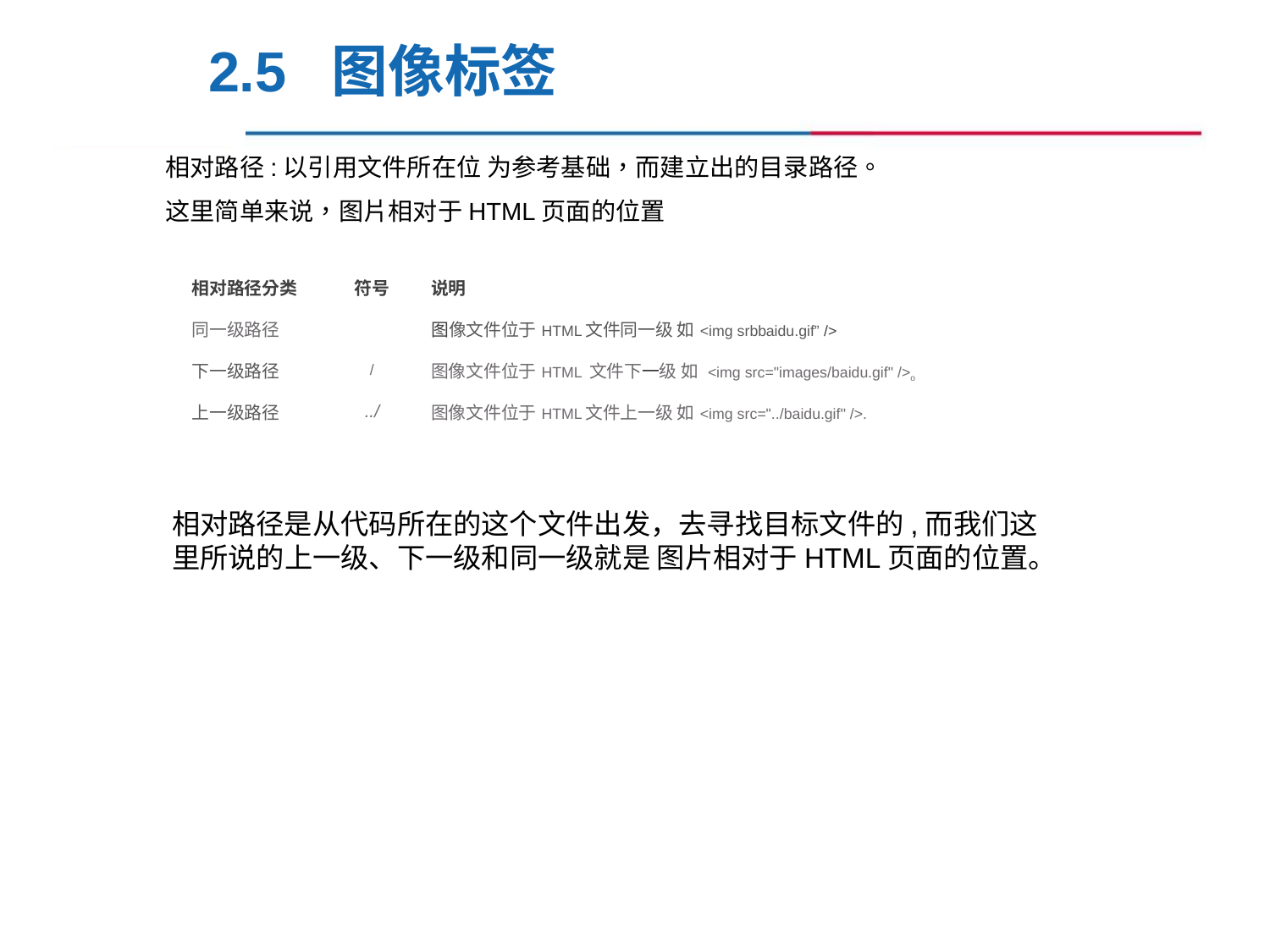

2.5  图像标签
相对路径:以引用文件所在位 为参考基础，而建立出的目录路径。
这里简单来说，图片相对于HTML页面的位置
| 相对路径分类 | 符号 | 说明 |
| --- | --- | --- |
| 同一级路径 |  | 图像文件位于HTML文件同一级 如<img srbbaidu.gif” /> |
| 下一级路径 | / | 图像文件位于HTML 文件下一级 如 <img src="images/baidu.gif" />o |
| 上一级路径 | ../ | 图像文件位于HTML文件上一级 如<img src="../baidu.gif" />. |
相对路径是从代码所在的这个文件出发，去寻找目标文件的,而我们这里所说的上一级、下一级和同一级就是 图片相对于HTML页面的位置。